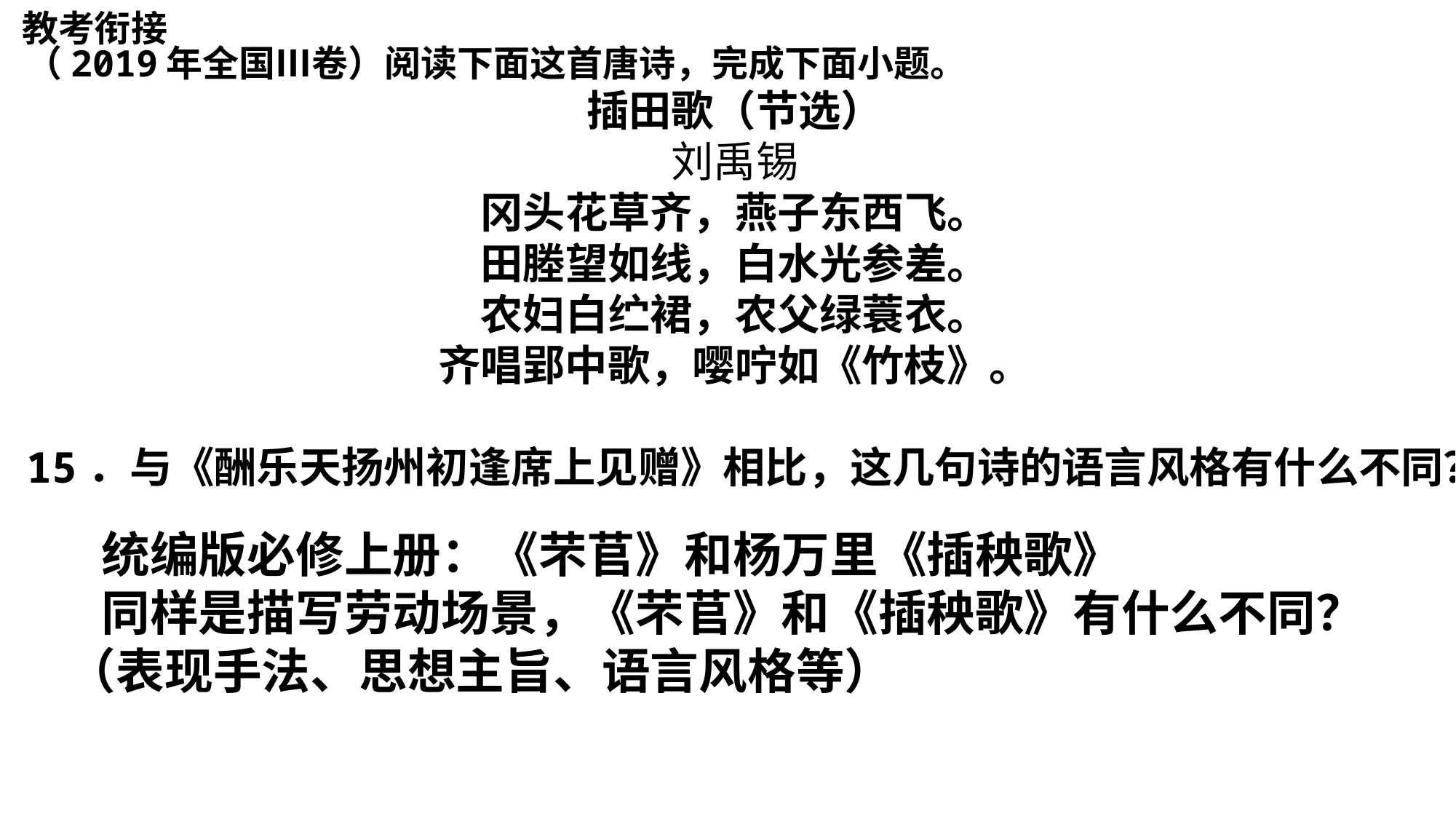

教考衔接
（2019年全国Ⅲ卷）阅读下面这首唐诗，完成下面小题。
插田歌（节选）
刘禹锡
冈头花草齐，燕子东西飞。
田塍望如线，白水光参差。
农妇白纻裙，农父绿蓑衣。
齐唱郢中歌，嘤咛如《竹枝》。

15．与《酬乐天扬州初逢席上见赠》相比，这几句诗的语言风格有什么不同？

  统编版必修上册：《芣苢》和杨万里《插秧歌》
  同样是描写劳动场景，《芣苢》和《插秧歌》有什么不同？
（表现手法、思想主旨、语言风格等）